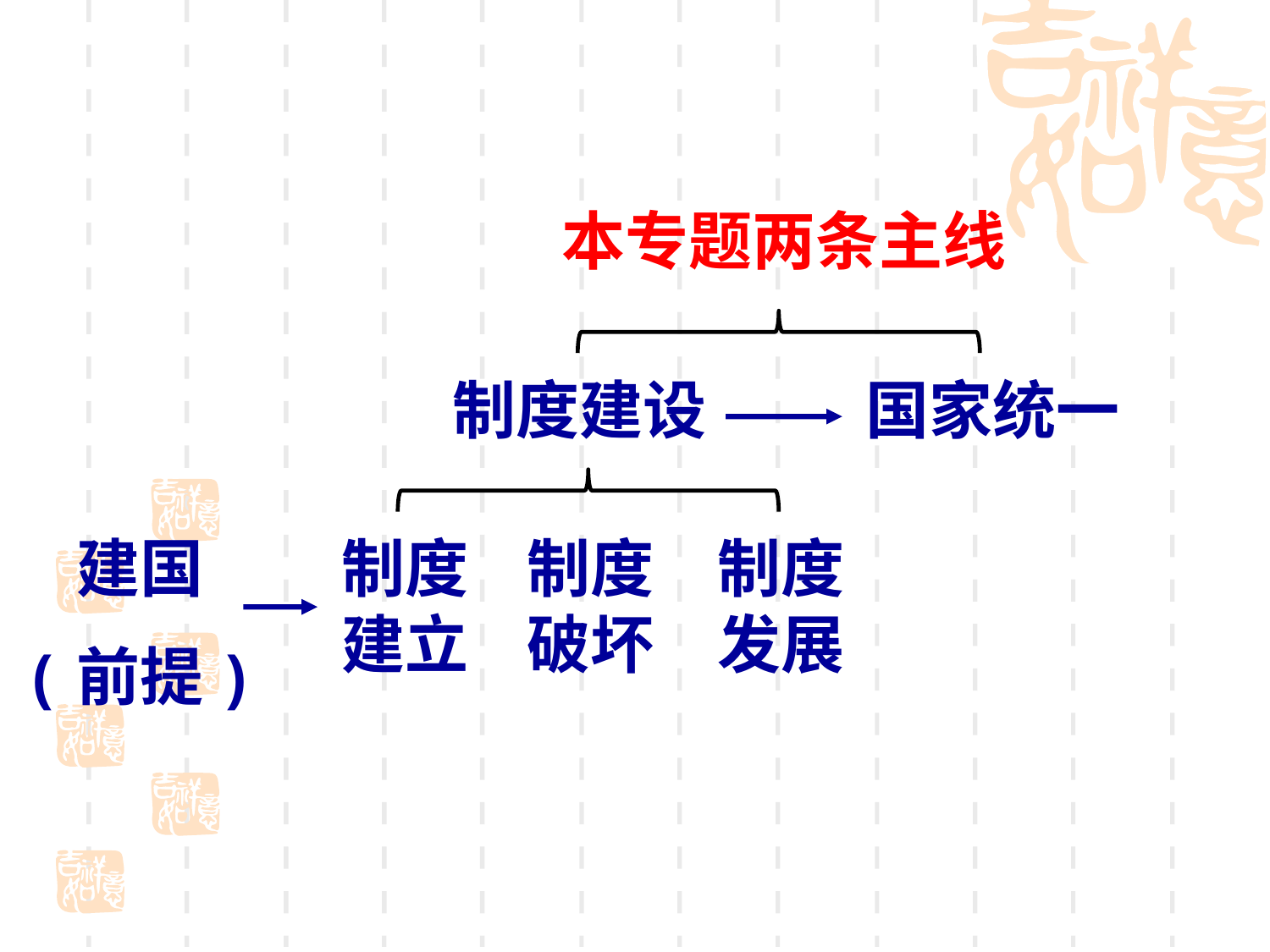

本专题两条主线

制度建设
国家统一

建国
(前提)
制度建立
制度破坏
制度发展